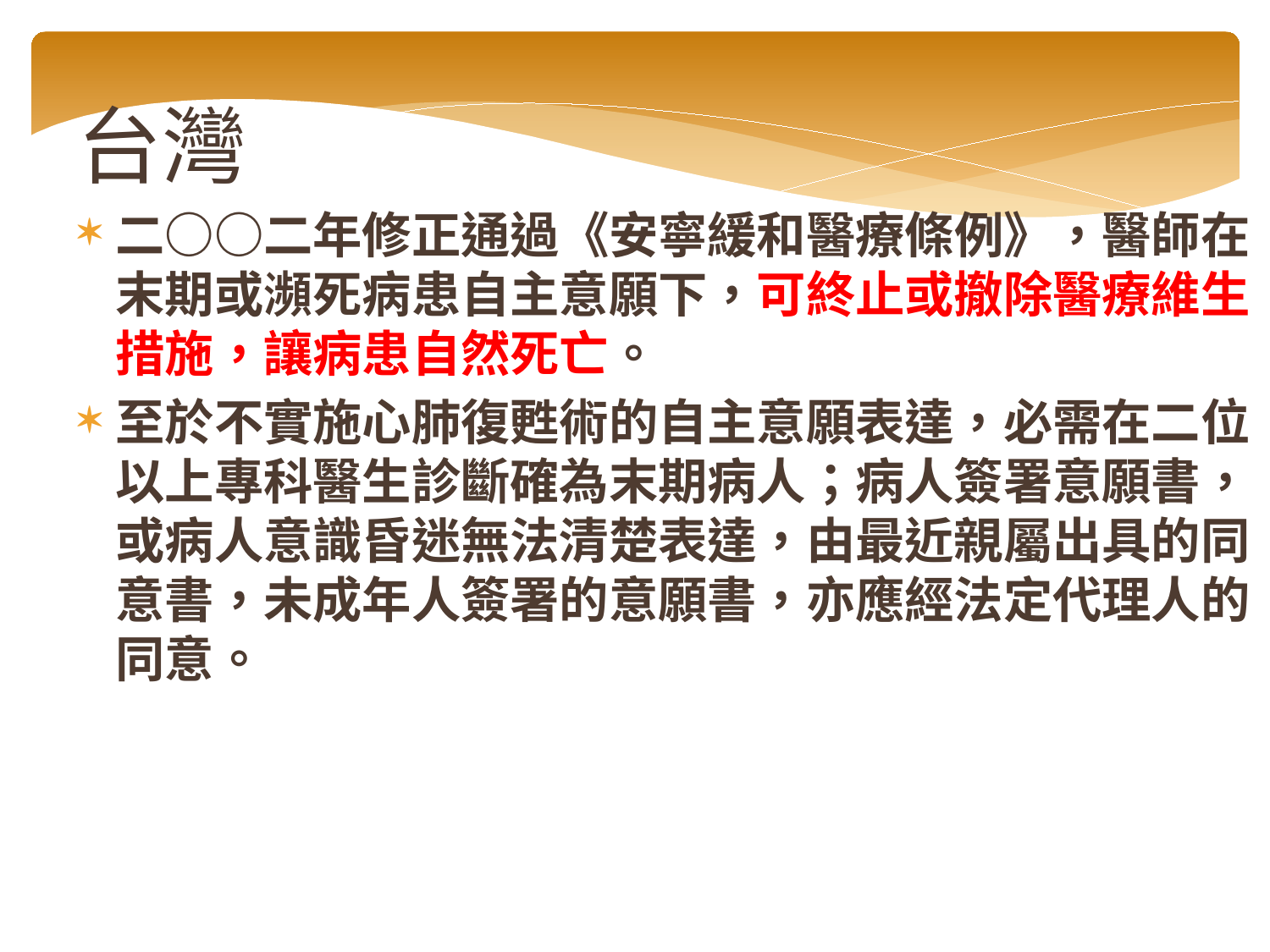

台灣
二○○二年修正通過《安寧緩和醫療條例》，醫師在末期或瀕死病患自主意願下，可終止或撤除醫療維生措施，讓病患自然死亡。
至於不實施心肺復甦術的自主意願表達，必需在二位以上專科醫生診斷確為末期病人；病人簽署意願書，或病人意識昏迷無法清楚表達，由最近親屬出具的同意書，未成年人簽署的意願書，亦應經法定代理人的同意。